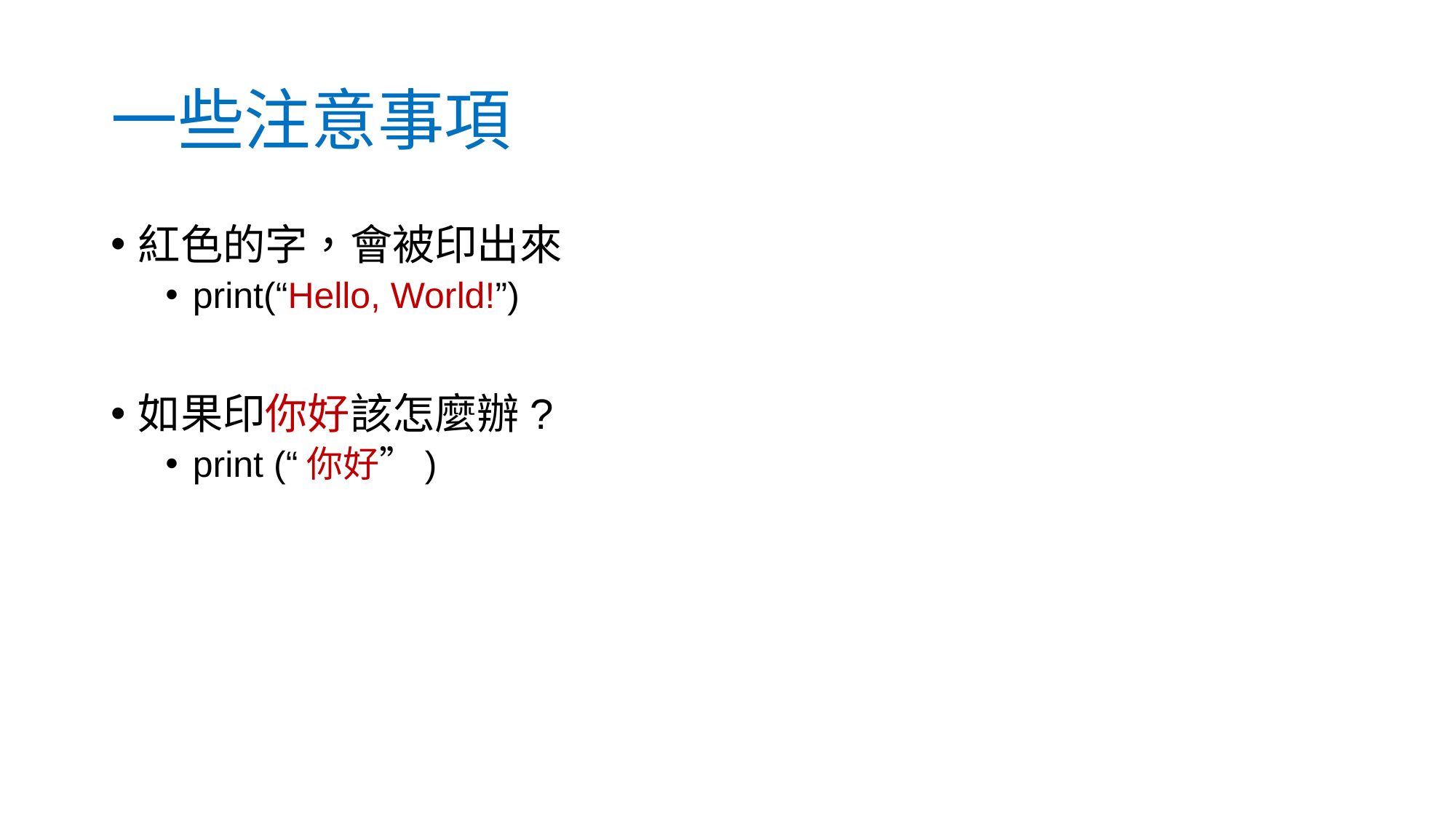

# 一些注意事項
紅色的字，會被印出來
print(“Hello, World!”)

如果印你好該怎麼辦?
print (“你好”)